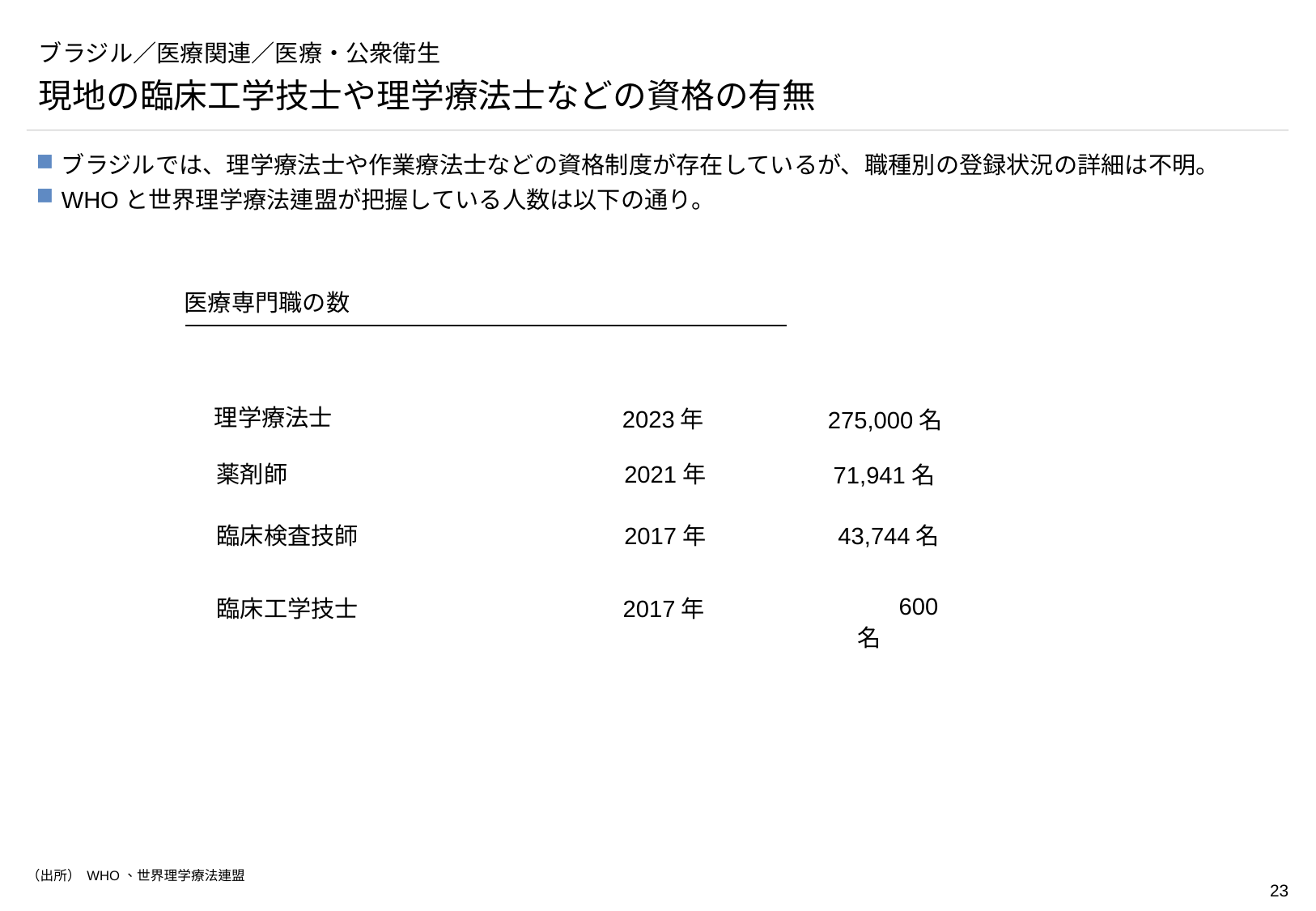

# ブラジル／医療関連／医療・公衆衛生
現地の臨床工学技士や理学療法士などの資格の有無
ブラジルでは、理学療法士や作業療法士などの資格制度が存在しているが、職種別の登録状況の詳細は不明。
WHOと世界理学療法連盟が把握している人数は以下の通り。
医療専門職の数
理学療法士
2023年
275,000名
薬剤師
2021年
71,941名
臨床検査技師
2017年
43,744名
　600名
臨床工学技士
2017年
（出所） WHO、世界理学療法連盟